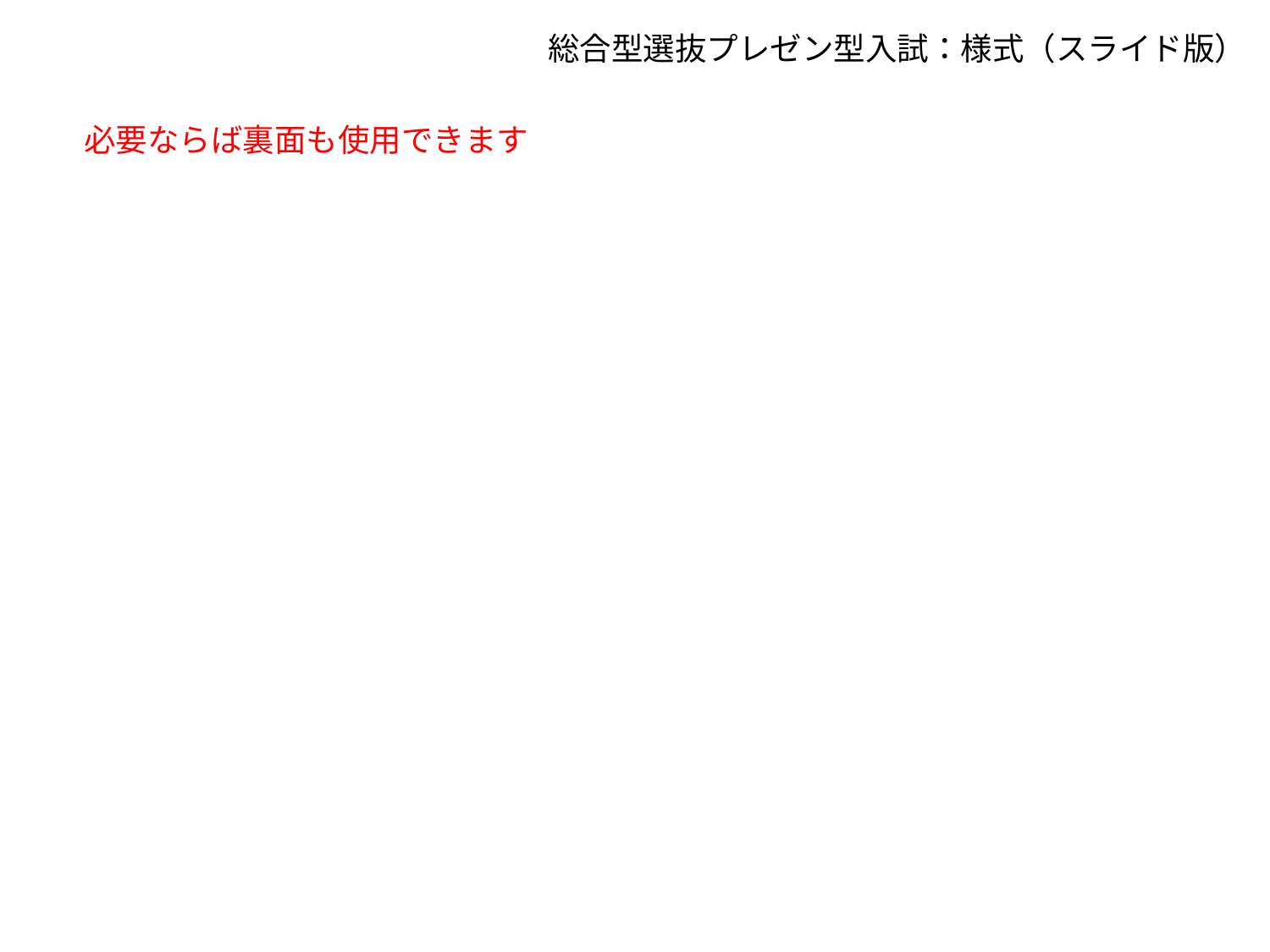

総合型選抜プレゼン型入試：様式（スライド版）
必要ならば裏面も使用できます